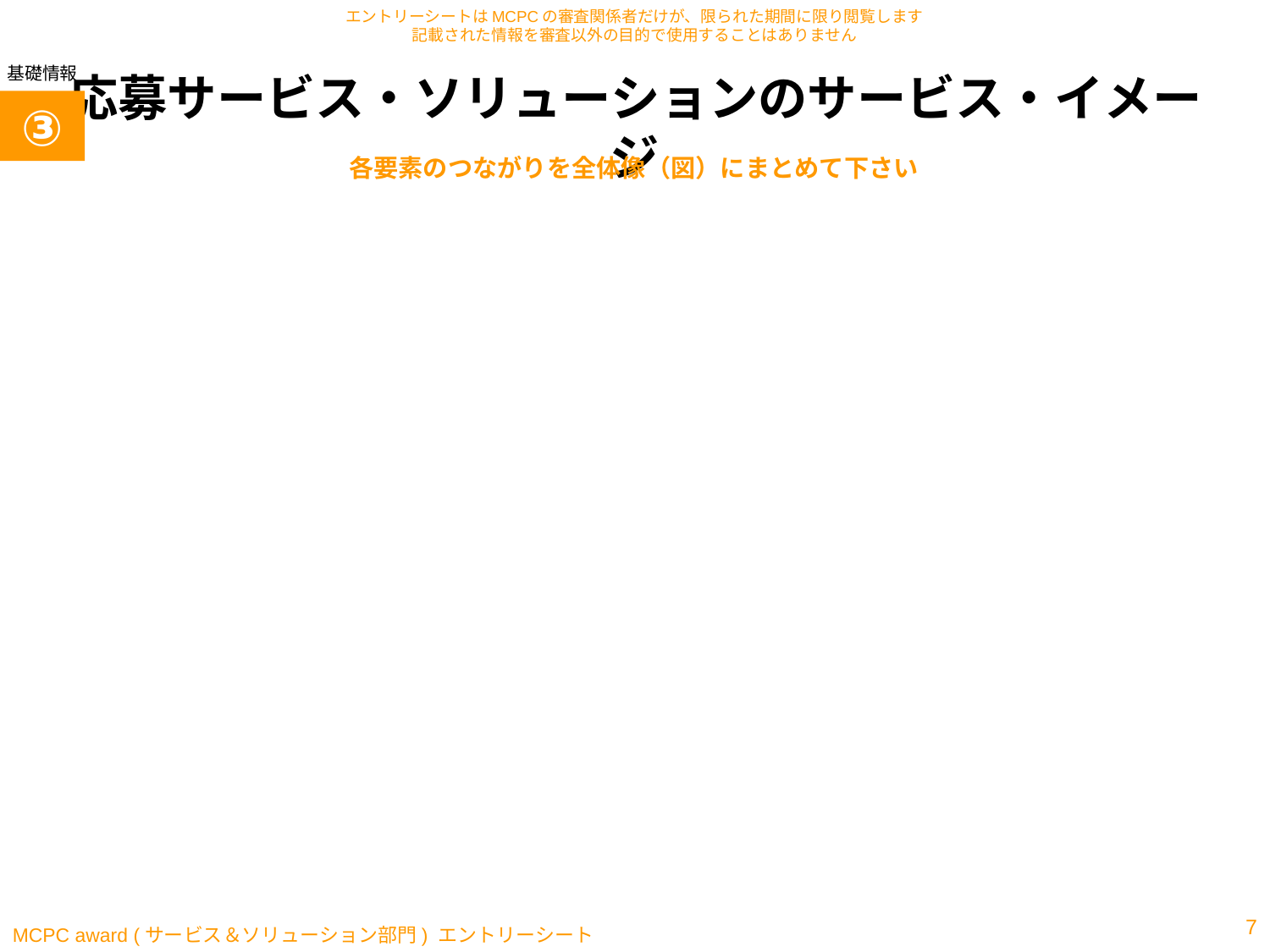

基礎情報
# 応募サービス・ソリューションのサービス・イメージ
③
各要素のつながりを全体像（図）にまとめて下さい
7